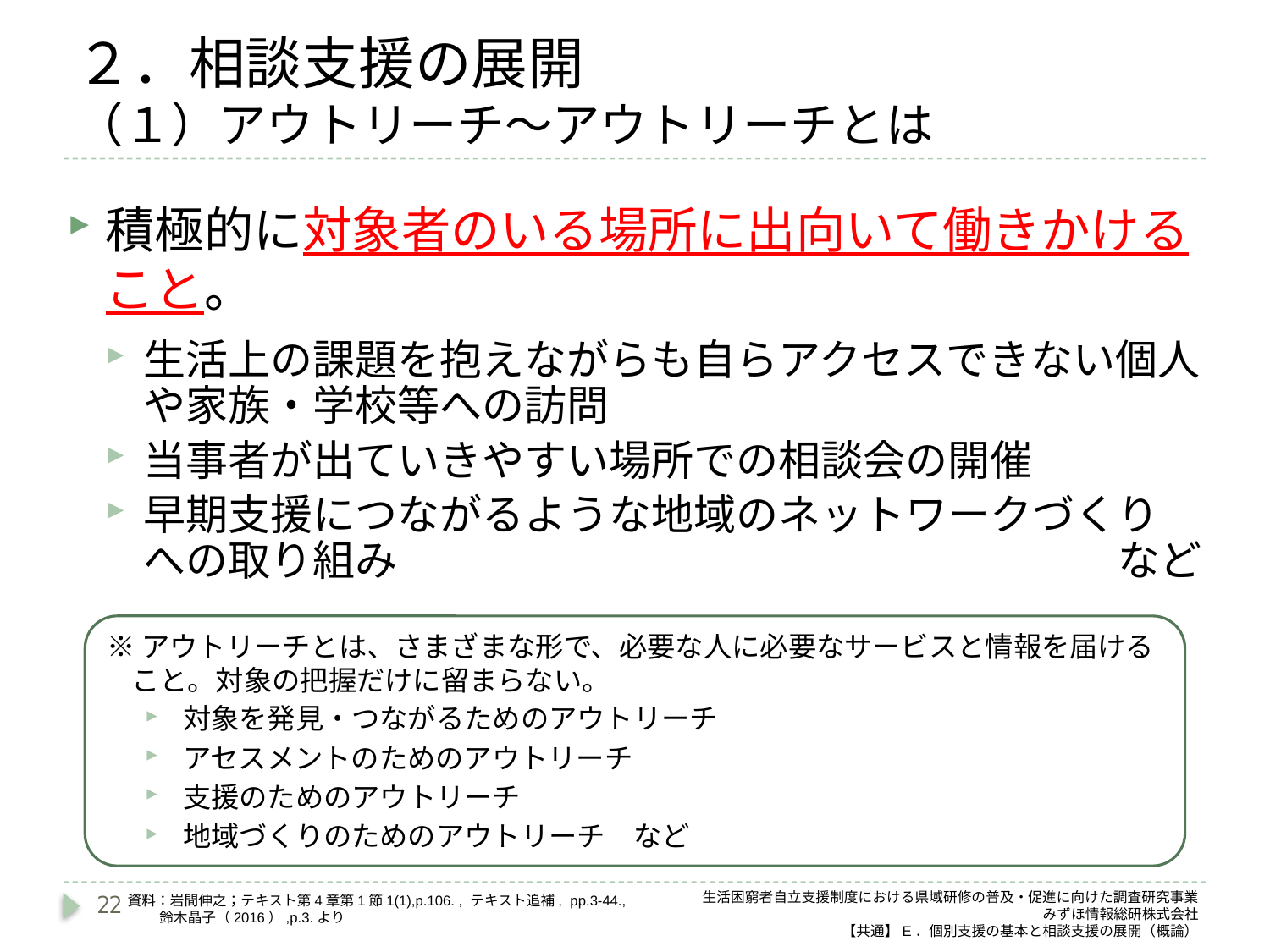

# ２．相談支援の展開 （１）アウトリーチ～アウトリーチとは
積極的に対象者のいる場所に出向いて働きかけること。
生活上の課題を抱えながらも自らアクセスできない個人や家族・学校等への訪問
当事者が出ていきやすい場所での相談会の開催
早期支援につながるような地域のネットワークづくり　への取り組み　　　　　　　　　　　　　　　　　など

※アウトリーチとは、さまざまな形で、必要な人に必要なサービスと情報を届けること。対象の把握だけに留まらない。
対象を発見・つながるためのアウトリーチ
アセスメントのためのアウトリーチ
支援のためのアウトリーチ
地域づくりのためのアウトリーチ　など
22
生活困窮者自立支援制度における県域研修の普及・促進に向けた調査研究事業
みずほ情報総研株式会社
【共通】E．個別支援の基本と相談支援の展開（概論）

資料：岩間伸之；テキスト第4章第1節1(1),p.106. , テキスト追補,  pp.3-44.,
         鈴木晶子（2016）,p.3.より